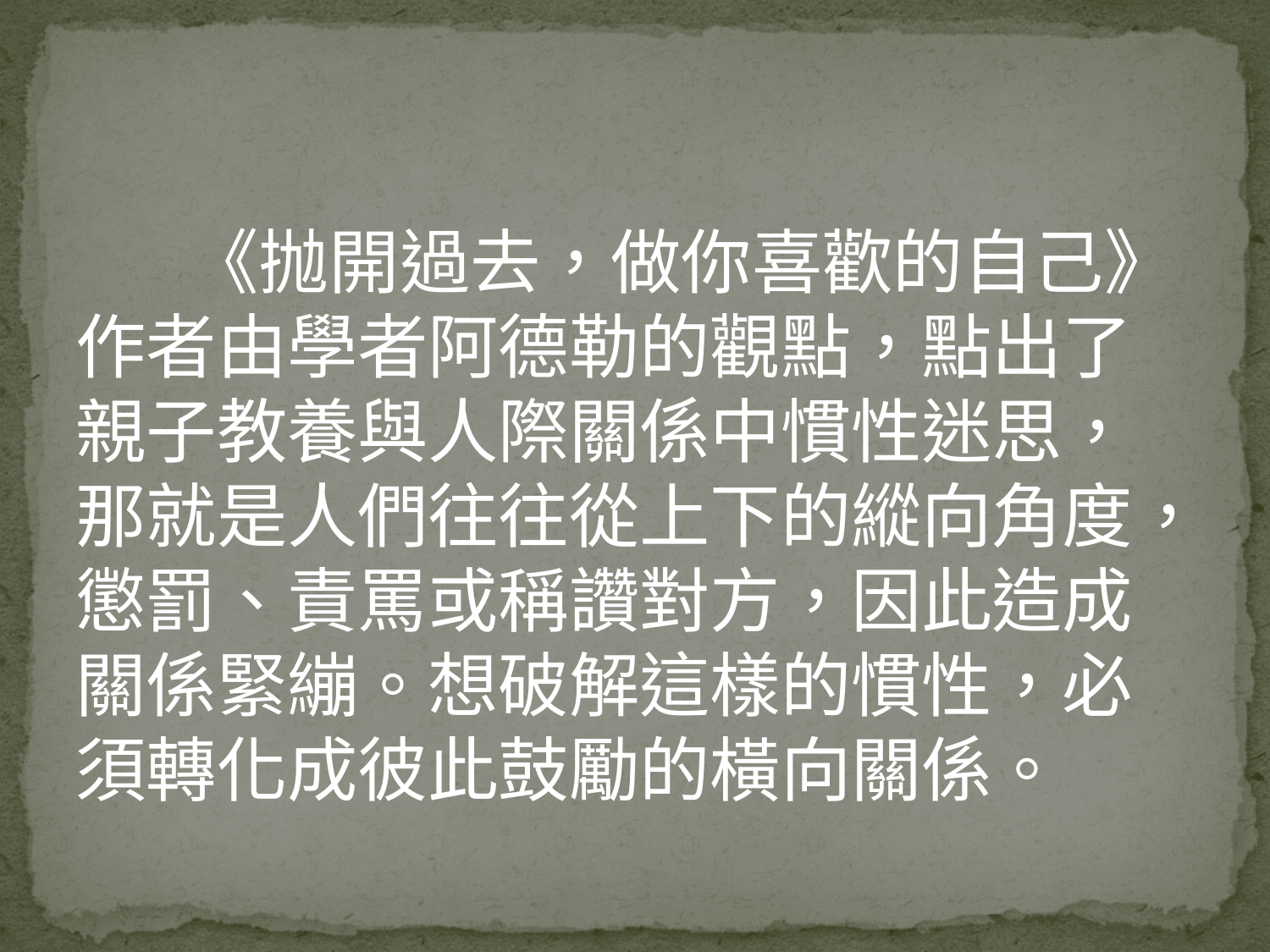

#
      《抛開過去，做你喜歡的自己》作者由學者阿德勒的觀點，點出了親子教養與人際關係中慣性迷思，那就是人們往往從上下的縱向角度，懲罰、責罵或稱讚對方，因此造成關係緊繃。想破解這樣的慣性，必須轉化成彼此鼓勵的橫向關係。